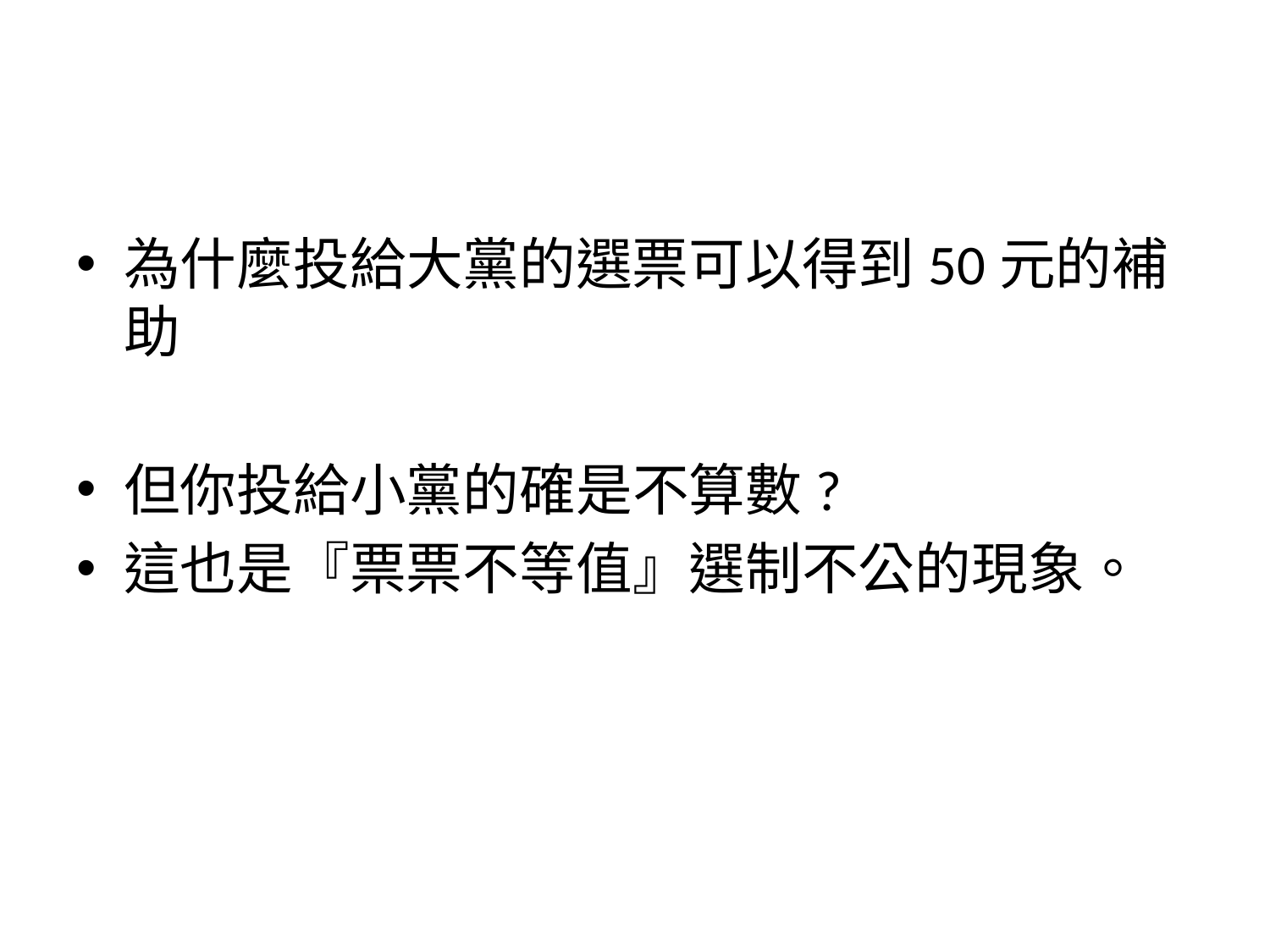

#
為什麼投給大黨的選票可以得到50元的補助

但你投給小黨的確是不算數?
這也是『票票不等值』選制不公的現象。